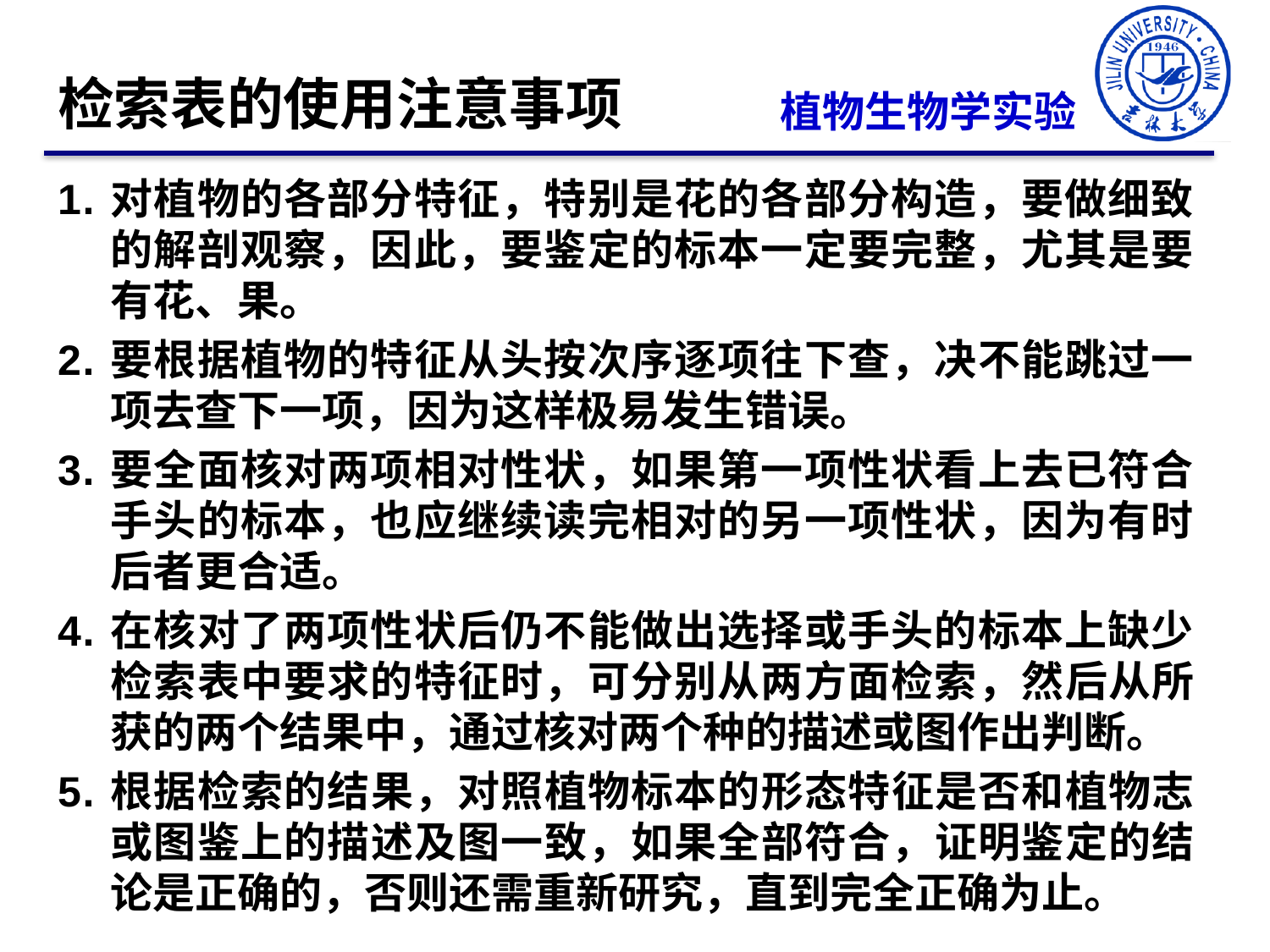

检索表的使用注意事项
植物生物学实验
对植物的各部分特征，特别是花的各部分构造，要做细致的解剖观察，因此，要鉴定的标本一定要完整，尤其是要有花、果。
要根据植物的特征从头按次序逐项往下查，决不能跳过一项去查下一项，因为这样极易发生错误。
要全面核对两项相对性状，如果第一项性状看上去已符合手头的标本，也应继续读完相对的另一项性状，因为有时后者更合适。
在核对了两项性状后仍不能做出选择或手头的标本上缺少检索表中要求的特征时，可分别从两方面检索，然后从所获的两个结果中，通过核对两个种的描述或图作出判断。
根据检索的结果，对照植物标本的形态特征是否和植物志或图鉴上的描述及图一致，如果全部符合，证明鉴定的结论是正确的，否则还需重新研究，直到完全正确为止。